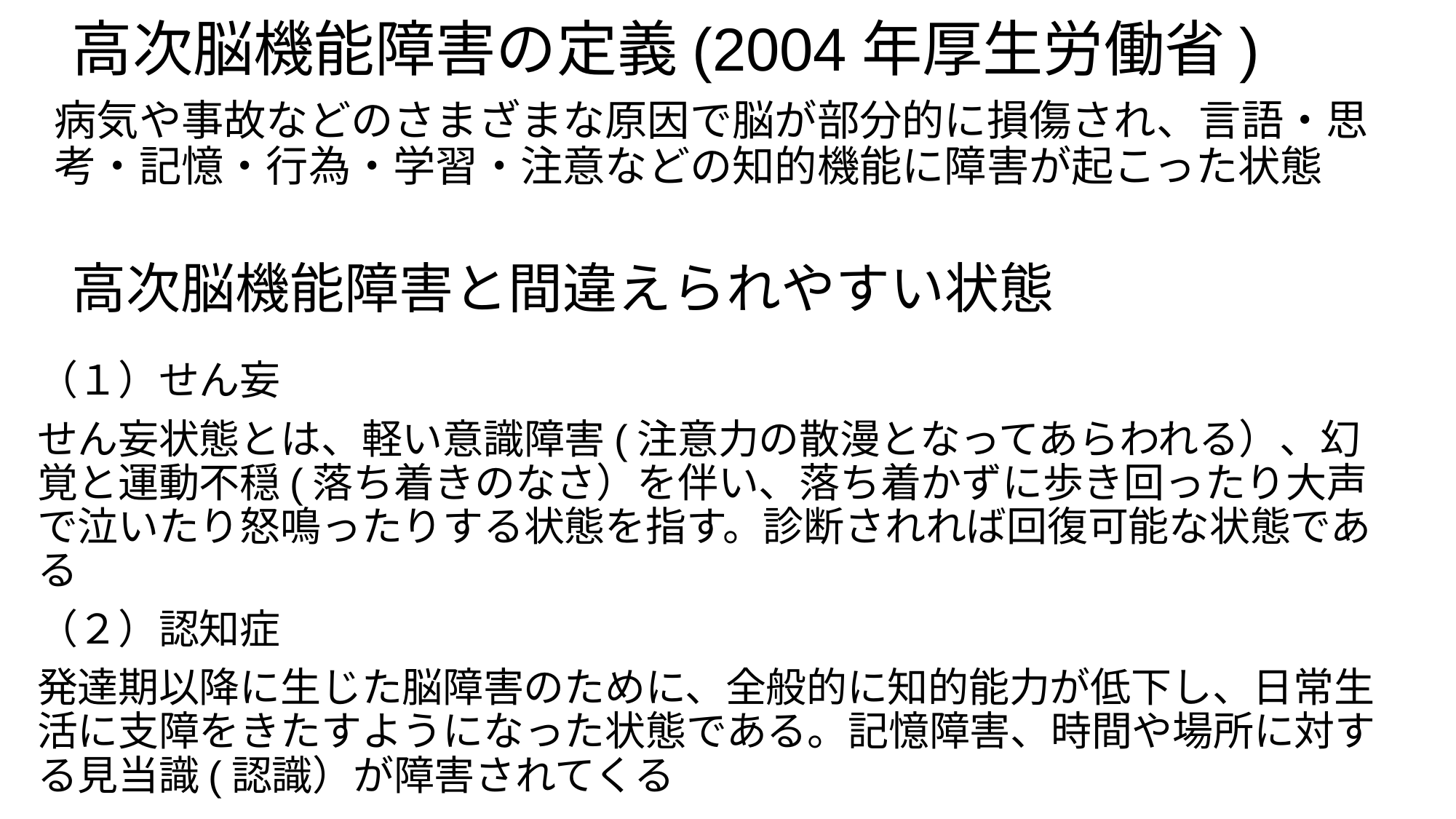

# 高次脳機能障害の定義(2004年厚生労働省)
病気や事故などのさまざまな原因で脳が部分的に損傷され、言語・思考・記憶・行為・学習・注意などの知的機能に障害が起こった状態

高次脳機能障害と間違えられやすい状態
（１）せん妄
せん妄状態とは、軽い意識障害(注意力の散漫となってあらわれる）、幻覚と運動不穏(落ち着きのなさ）を伴い、落ち着かずに歩き回ったり大声で泣いたり怒鳴ったりする状態を指す。診断されれば回復可能な状態である
（２）認知症
発達期以降に生じた脳障害のために、全般的に知的能力が低下し、日常生活に支障をきたすようになった状態である。記憶障害、時間や場所に対する見当識(認識）が障害されてくる